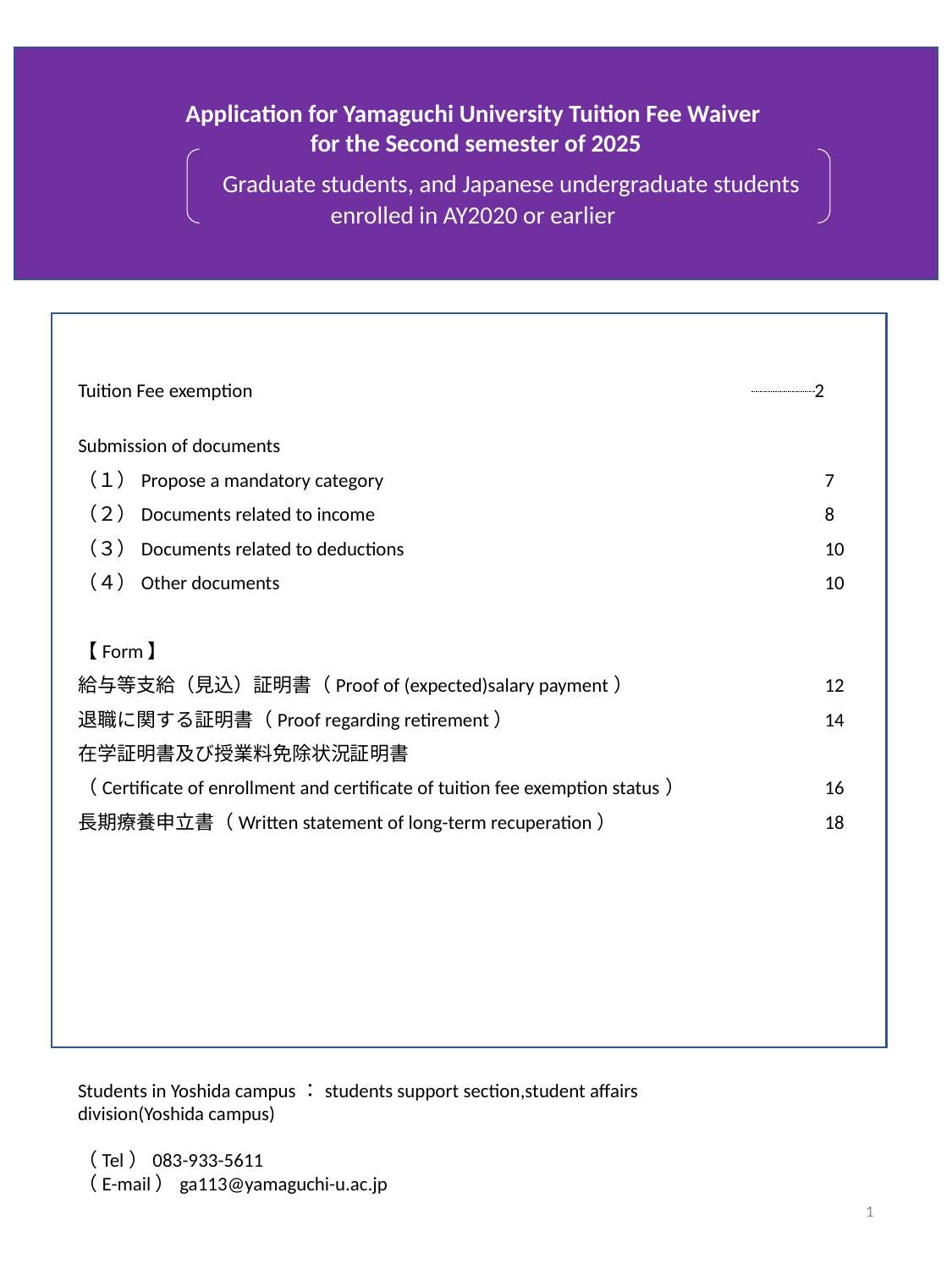

Application for Yamaguchi University Tuition Fee Waiver
for the Second semester of 2025
   　Graduate students, and Japanese undergraduate students
enrolled in AY2020 or earlier
#

Tuition Fee exemption 	                         2
Submission of documents
（１）Propose a mandatory category	7
（２）Documents related to income	8
（３）Documents related to deductions	10
（４）Other documents	10

【Form】
給与等支給（見込）証明書（Proof of (expected)salary payment）	12
退職に関する証明書（Proof regarding retirement）	14
在学証明書及び授業料免除状況証明書
（Certificate of enrollment and certificate of tuition fee exemption status） 	16
長期療養申立書（Written statement of long-term recuperation）	18

Students in Yoshida campus：students support section,student affairs division(Yoshida campus)

（Tel）083-933-5611
（E-mail）ga113@yamaguchi-u.ac.jp
1